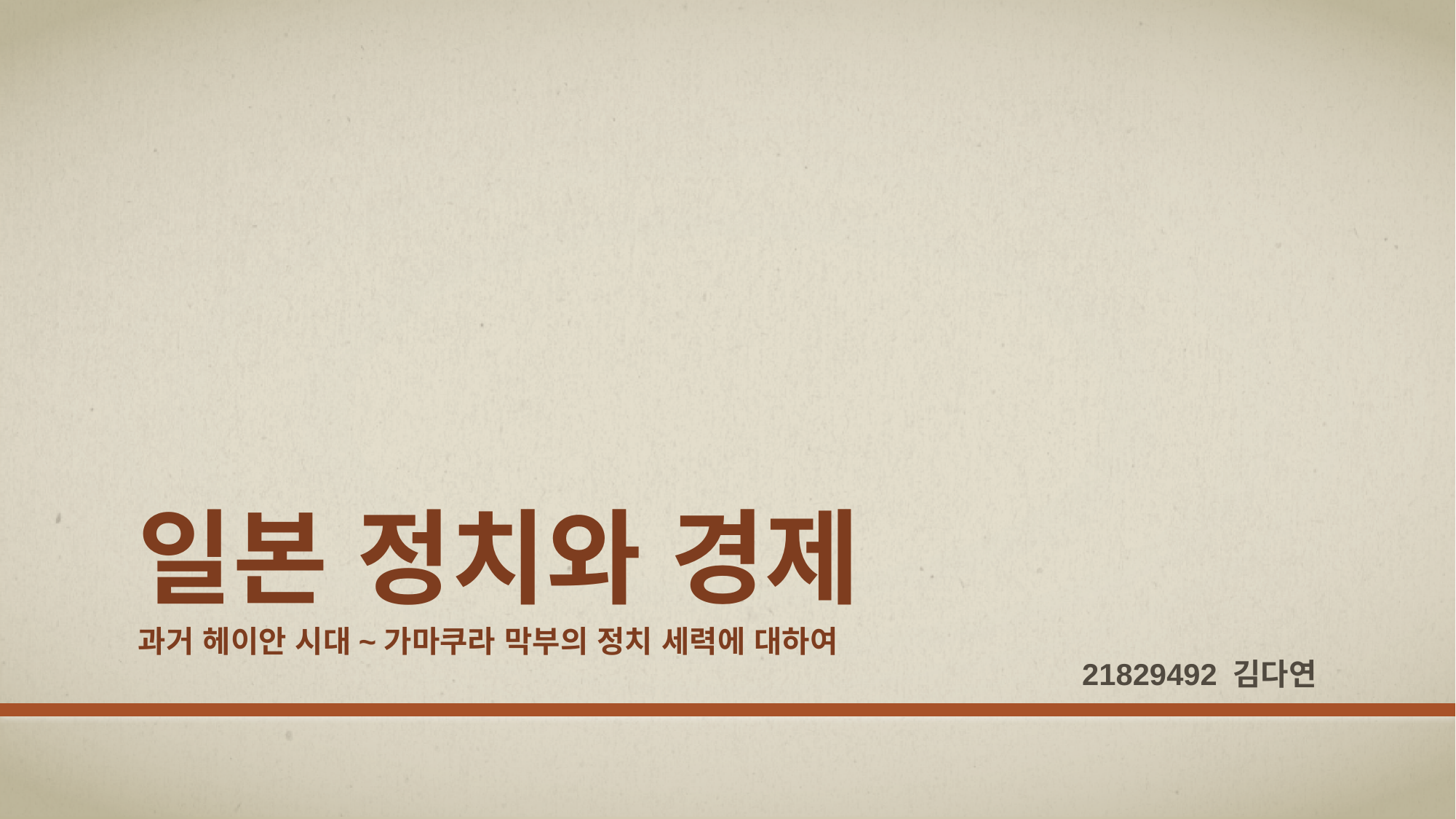

# 일본 정치와 경제
과거 헤이안 시대~가마쿠라 막부의 정치 세력에 대하여
21829492 김다연